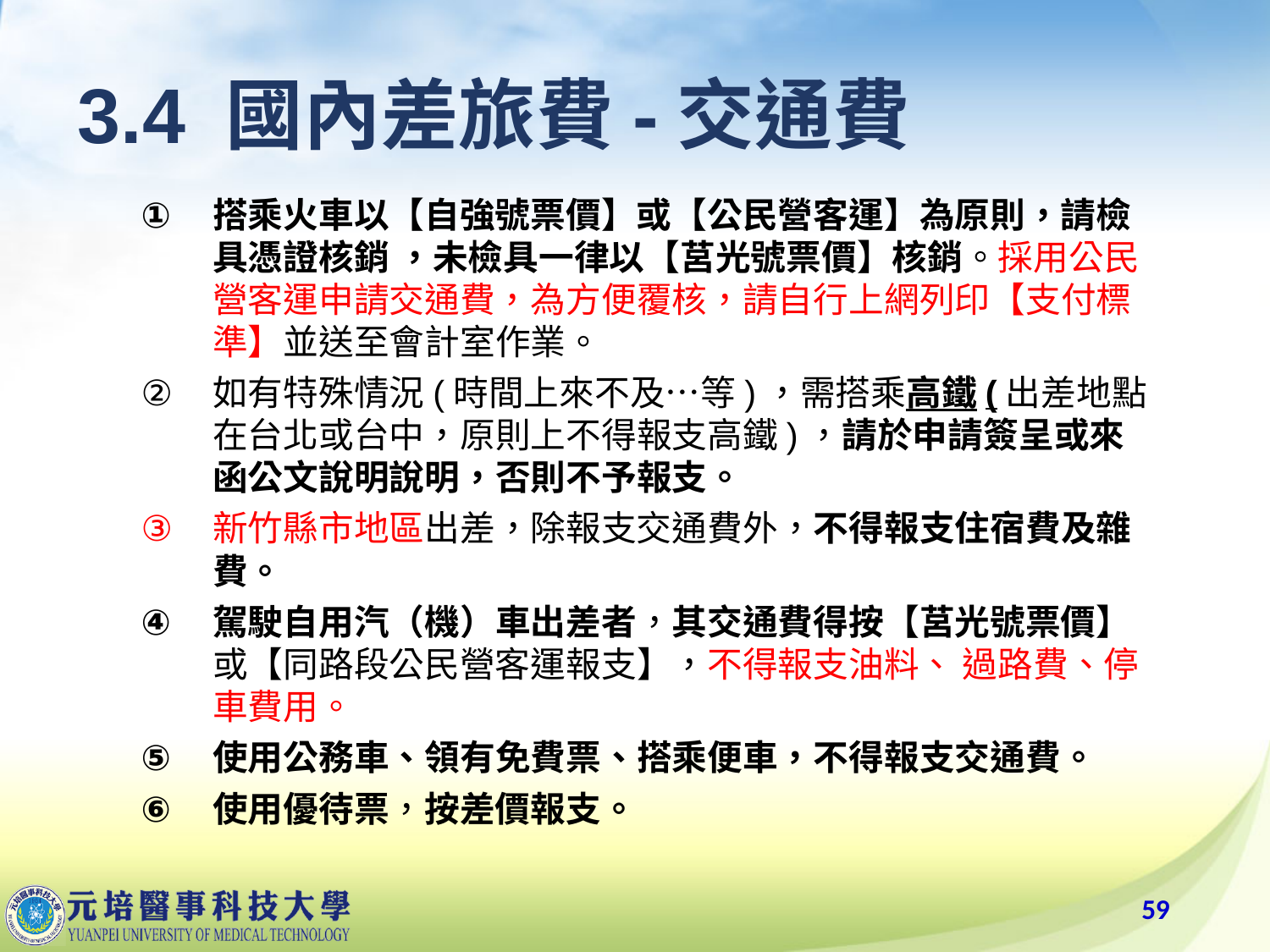

# 3.4 國內差旅費-交通費
搭乘火車以【自強號票價】或【公民營客運】為原則，請檢具憑證核銷 ，未檢具一律以【莒光號票價】核銷。採用公民營客運申請交通費，為方便覆核，請自行上網列印【支付標準】並送至會計室作業。
如有特殊情況(時間上來不及…等)，需搭乘高鐵(出差地點在台北或台中，原則上不得報支高鐵)，請於申請簽呈或來函公文說明說明，否則不予報支。
新竹縣市地區出差，除報支交通費外，不得報支住宿費及雜費。
駕駛自用汽（機）車出差者，其交通費得按【莒光號票價】或【同路段公民營客運報支】，不得報支油料、 過路費、停車費用。
使用公務車、領有免費票、搭乘便車，不得報支交通費。
使用優待票，按差價報支。

59